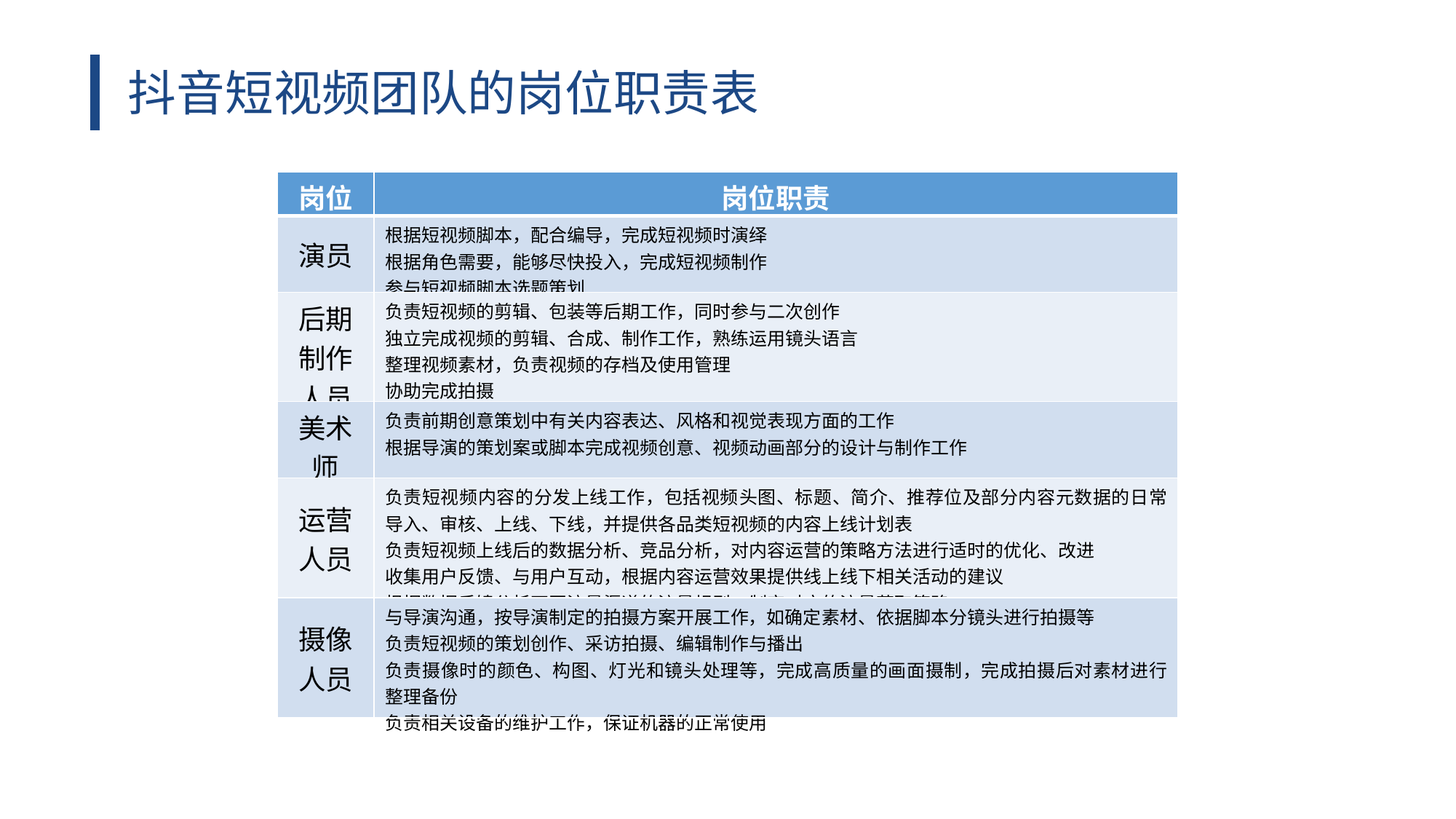

抖音短视频团队的岗位职责表
| 岗位 | 岗位职责 |
| --- | --- |
| 演员 | 根据短视频脚本，配合编导，完成短视频时演绎 根据角色需要，能够尽快投入，完成短视频制作 参与短视频脚本选题策划 |
| 后期 制作 人员 | 负责短视频的剪辑、包装等后期工作，同时参与二次创作 独立完成视频的剪辑、合成、制作工作，熟练运用镜头语言 整理视频素材，负责视频的存档及使用管理 协助完成拍摄 |
| 美术师 | 负责前期创意策划中有关内容表达、风格和视觉表现方面的工作 根据导演的策划案或脚本完成视频创意、视频动画部分的设计与制作工作 |
| 运营 人员 | 负责短视频内容的分发上线工作，包括视频头图、标题、简介、推荐位及部分内容元数据的日常导入、审核、上线、下线，并提供各品类短视频的内容上线计划表 负责短视频上线后的数据分析、竞品分析，对内容运营的策略方法进行适时的优化、改进 收集用户反馈、与用户互动，根据内容运营效果提供线上线下相关活动的建议 根据数据反馈分析不同流量渠道的流量规则，制定对应的流量获取策略 |
| 摄像 人员 | 与导演沟通，按导演制定的拍摄方案开展工作，如确定素材、依据脚本分镜头进行拍摄等 负责短视频的策划创作、采访拍摄、编辑制作与播出 负责摄像时的颜色、构图、灯光和镜头处理等，完成高质量的画面摄制，完成拍摄后对素材进行整理备份 负责相关设备的维护工作，保证机器的正常使用 |